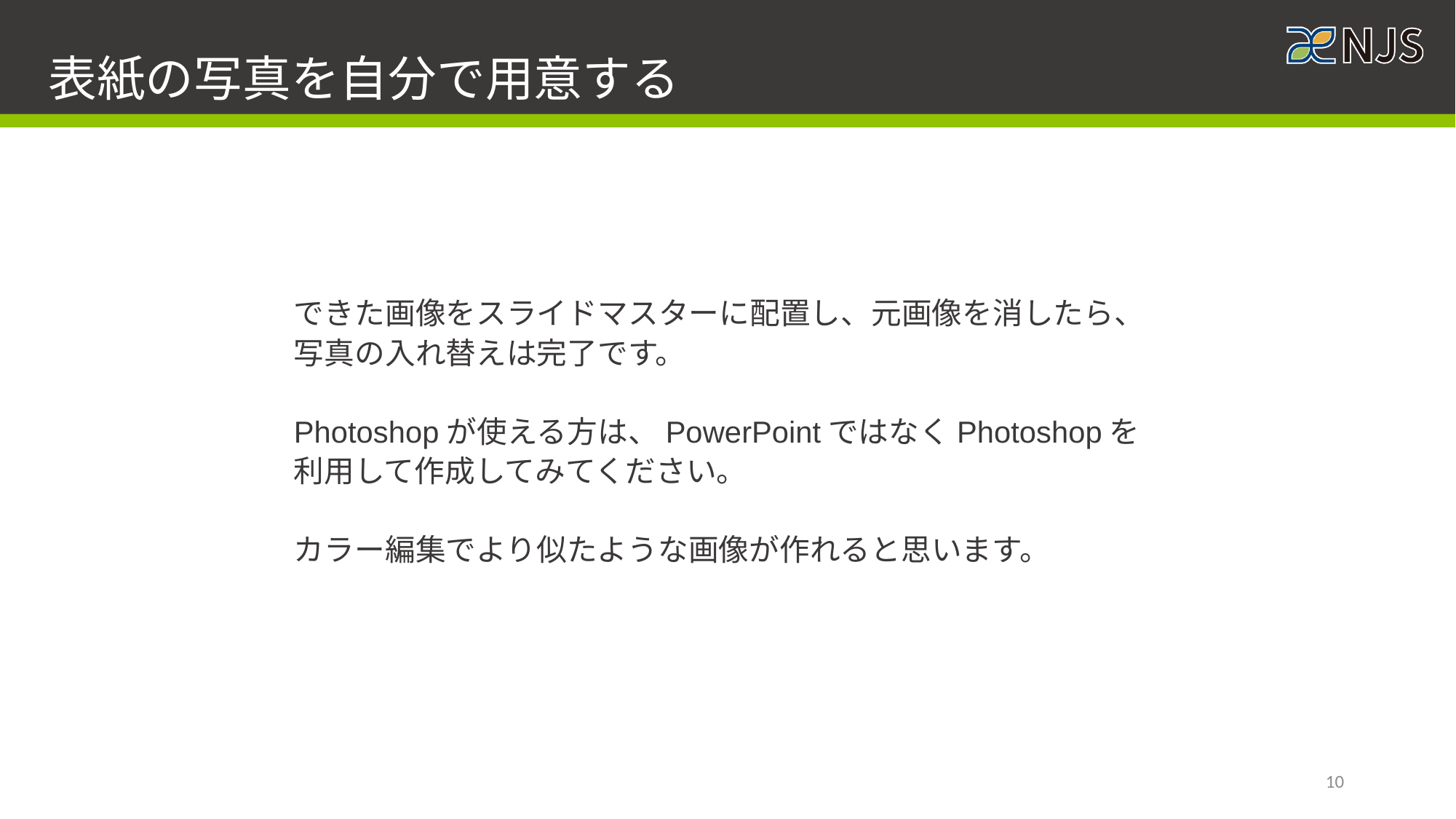

表紙の写真を自分で用意する
できた画像をスライドマスターに配置し、元画像を消したら、写真の入れ替えは完了です。

Photoshopが使える方は、PowerPointではなくPhotoshopを利用して作成してみてください。

カラー編集でより似たような画像が作れると思います。
10